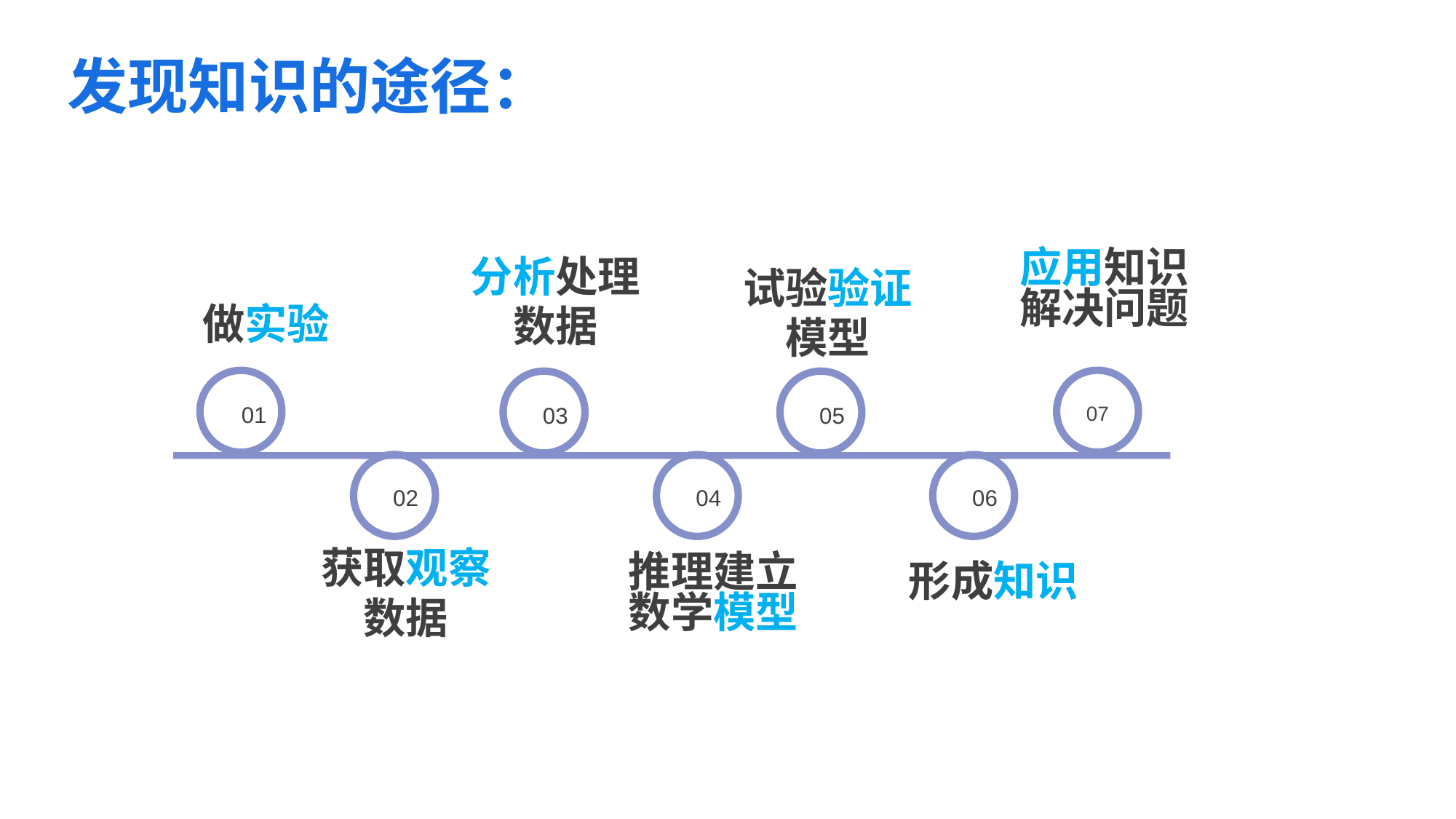

发现知识的途径：
分析处理数据

03
应用知识解决问题
07
试验验证模型

05
做实验

01

02
获取观察数据

04
推理建立数学模型

06
形成知识